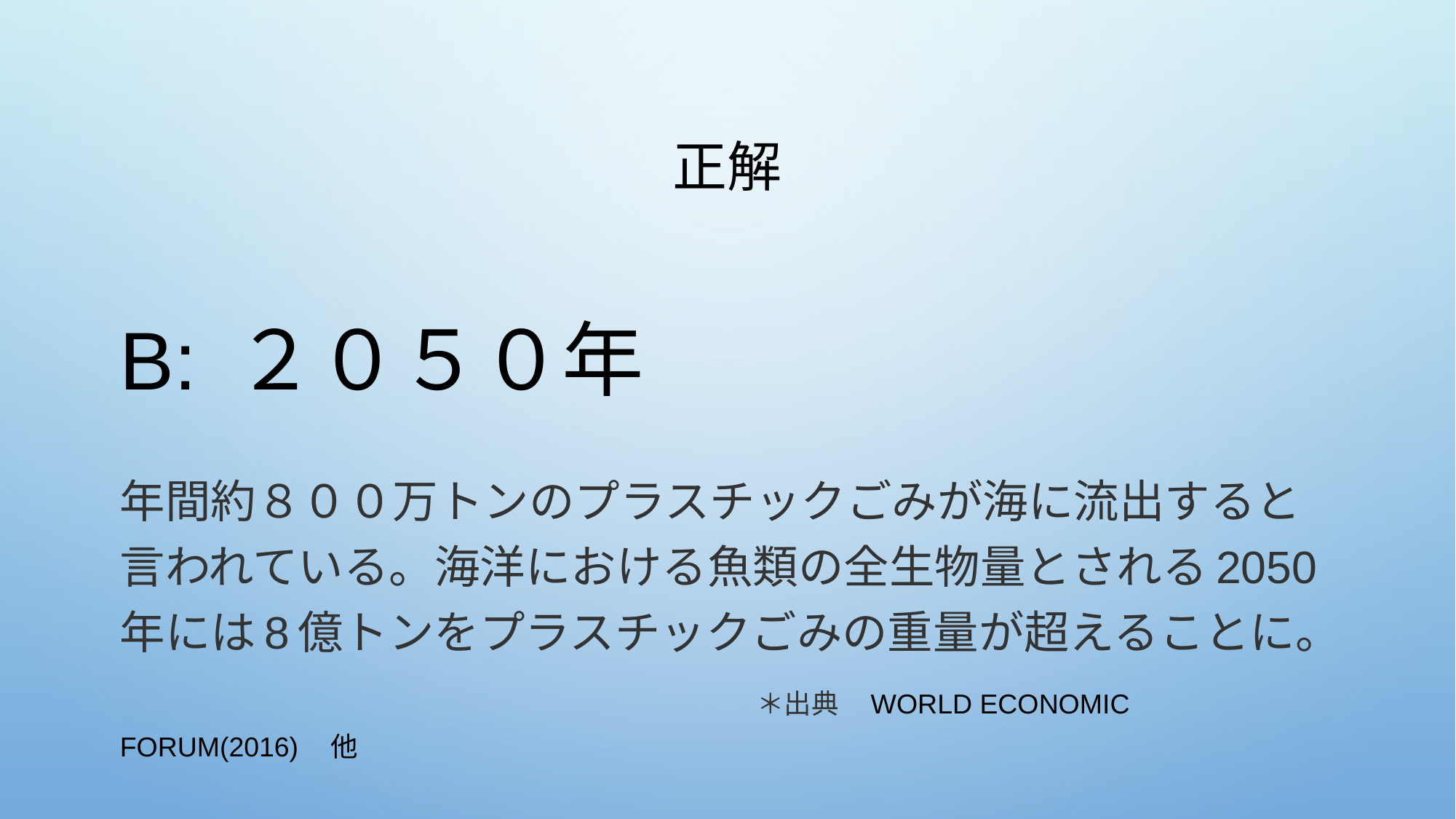

# 正解
B: ２０５０年

年間約８００万トンのプラスチックごみが海に流出すると言われている。海洋における魚類の全生物量とされる2050年には8億トンをプラスチックごみの重量が超えることに。　　　　　　　　　　　　　　＊出典　WORLD ECONOMIC FORUM(2016)　他